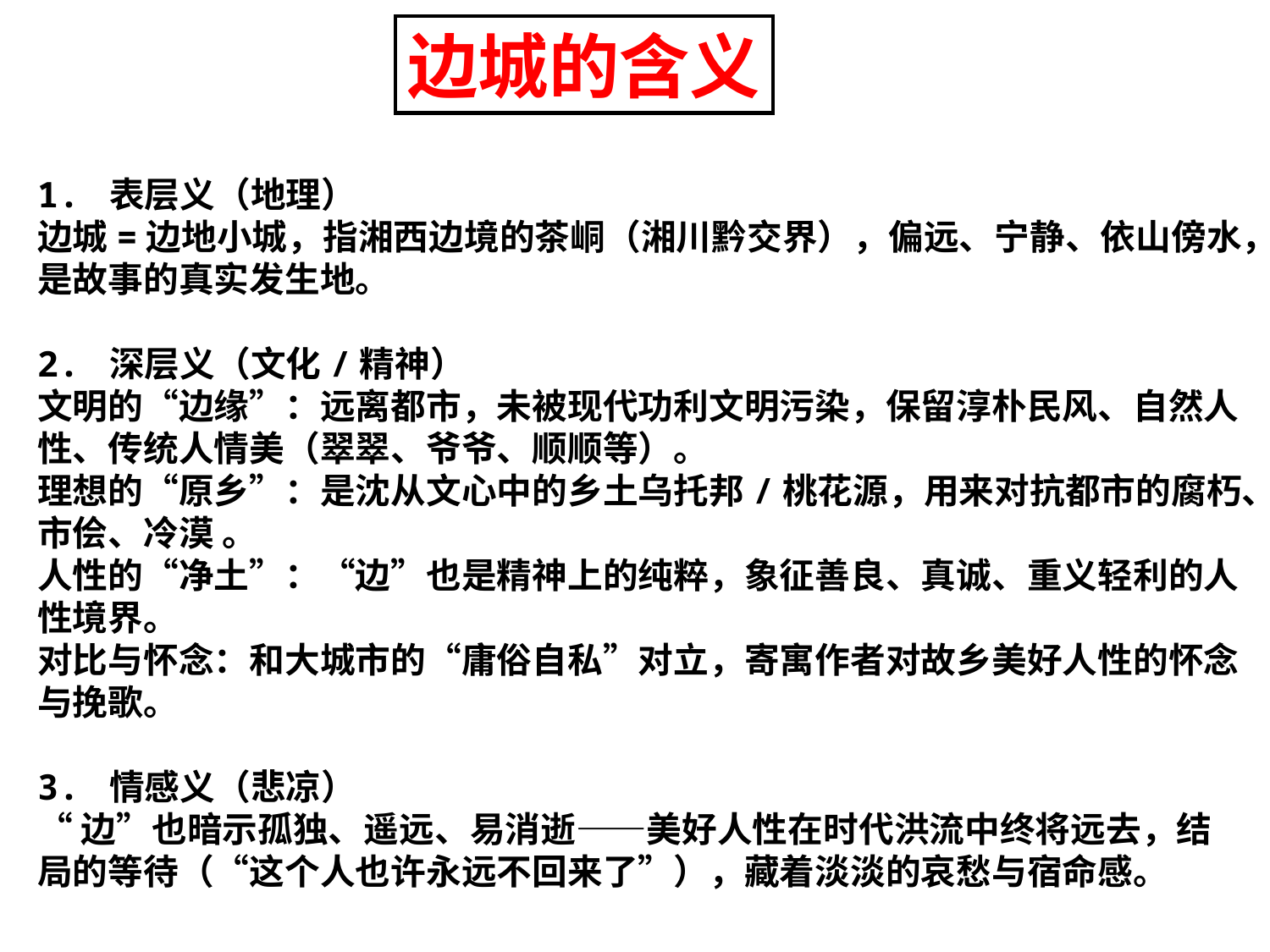

边城的含义
1. 表层义（地理）
边城=边地小城，指湘西边境的茶峒（湘川黔交界），偏远、宁静、依山傍水，是故事的真实发生地。

2. 深层义（文化/精神）
文明的“边缘”：远离都市，未被现代功利文明污染，保留淳朴民风、自然人性、传统人情美（翠翠、爷爷、顺顺等）。
理想的“原乡”：是沈从文心中的乡土乌托邦/桃花源，用来对抗都市的腐朽、市侩、冷漠 。
人性的“净土”：“边”也是精神上的纯粹，象征善良、真诚、重义轻利的人性境界。
对比与怀念：和大城市的“庸俗自私”对立，寄寓作者对故乡美好人性的怀念与挽歌。

3. 情感义（悲凉）
“边”也暗示孤独、遥远、易消逝——美好人性在时代洪流中终将远去，结局的等待（“这个人也许永远不回来了”），藏着淡淡的哀愁与宿命感。